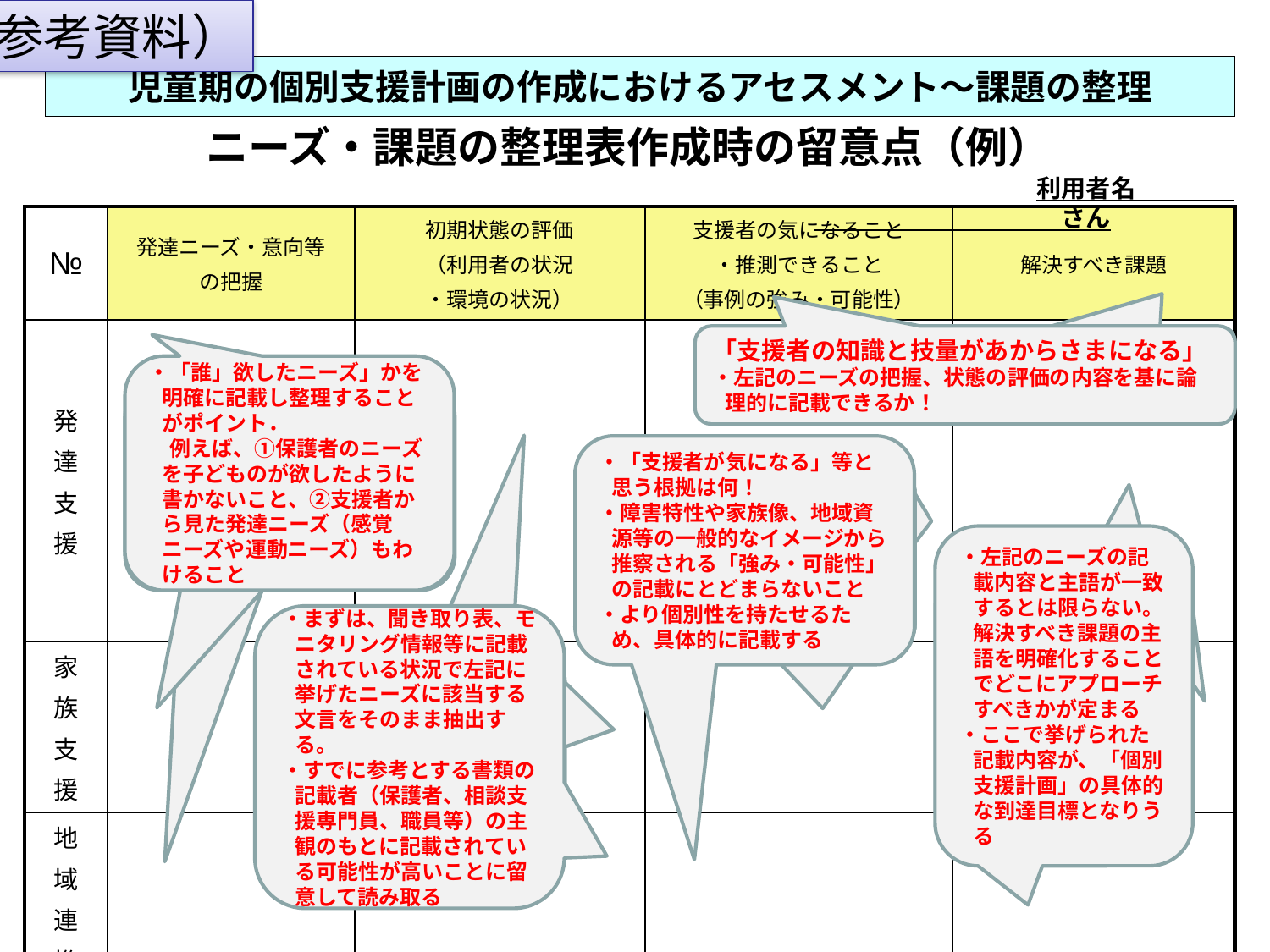

（参考資料）
児童期の個別支援計画の作成におけるアセスメント～課題の整理
ニーズ・課題の整理表作成時の留意点（例）
　　　　　　　　　　　　　　　　　　　　　　　　　　　　　　　　　　　　　　　　　　　利用者名　　　　　　　　　　　　　　さん
| № | 発達ニーズ・意向等 の把握 | 初期状態の評価 （利用者の状況 ・環境の状況） | 支援者の気になること ・推測できること （事例の強み・可能性） | 解決すべき課題 |
| --- | --- | --- | --- | --- |
| 発 達 支 援 |  |  |  |  |
| 家 族 支 援 |  |  |  |  |
| 地 域 連 携 |  |  |  |  |
「支援者の知識と技量があからさまになる」
・左記のニーズの把握、状態の評価の内容を基に論理的に記載できるか！

・「誰」欲したニーズ」かを明確に記載し整理することがポイント．
　例えば、①保護者のニーズを子どものが欲したように書かないこと、②支援者から見た発達ニーズ（感覚ニーズや運動ニーズ）もわけること

・「支援者が気になる」等と思う根拠は何！
・障害特性や家族像、地域資源等の一般的なイメージから推察される「強み・可能性」の記載にとどまらないこと
・より個別性を持たせるため、具体的に記載する

・左記のニーズの記載内容と主語が一致するとは限らない。解決すべき課題の主語を明確化することでどこにアプローチすべきかが定まる
・ここで挙げられた記載内容が、「個別支援計画」の具体的な到達目標となりうる

・まずは、聞き取り表、モニタリング情報等に記載されている状況で左記に挙げたニーズに該当する文言をそのまま抽出する。
・すでに参考とする書類の記載者（保護者、相談支援専門員、職員等）の主観のもとに記載されている可能性が高いことに留意して読み取る